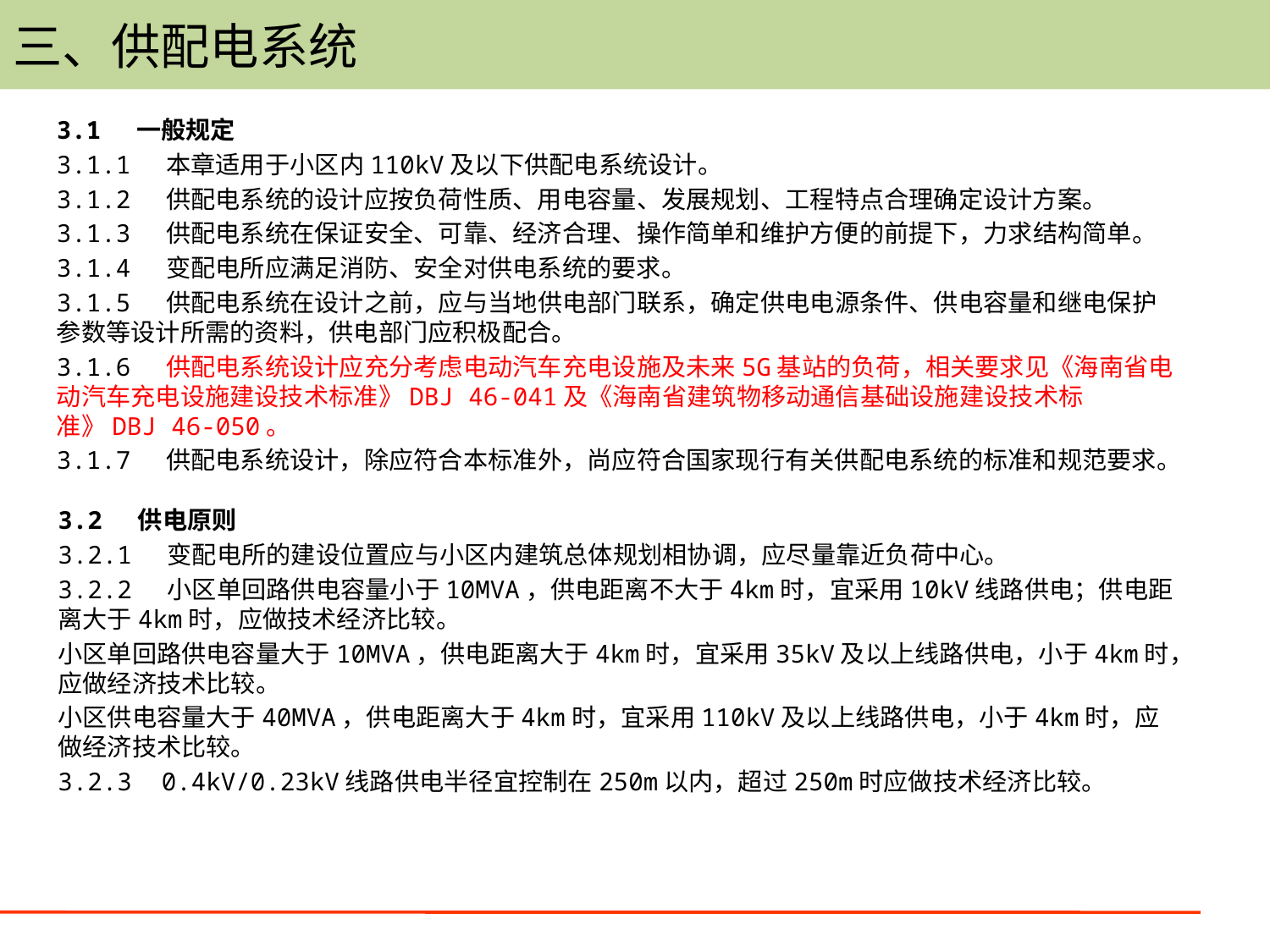

# 三、供配电系统
3.1  一般规定
3.1.1  本章适用于小区内110kV及以下供配电系统设计。
3.1.2  供配电系统的设计应按负荷性质、用电容量、发展规划、工程特点合理确定设计方案。
3.1.3  供配电系统在保证安全、可靠、经济合理、操作简单和维护方便的前提下，力求结构简单。
3.1.4  变配电所应满足消防、安全对供电系统的要求。
3.1.5  供配电系统在设计之前，应与当地供电部门联系，确定供电电源条件、供电容量和继电保护参数等设计所需的资料，供电部门应积极配合。
3.1.6  供配电系统设计应充分考虑电动汽车充电设施及未来5G基站的负荷，相关要求见《海南省电动汽车充电设施建设技术标准》DBJ 46-041及《海南省建筑物移动通信基础设施建设技术标准》DBJ 46-050。
3.1.7  供配电系统设计，除应符合本标准外，尚应符合国家现行有关供配电系统的标准和规范要求。
3.2  供电原则
3.2.1  变配电所的建设位置应与小区内建筑总体规划相协调，应尽量靠近负荷中心。
3.2.2  小区单回路供电容量小于10MVA，供电距离不大于4km时，宜采用10kV线路供电；供电距离大于4km时，应做技术经济比较。
小区单回路供电容量大于10MVA，供电距离大于4km时，宜采用35kV及以上线路供电，小于4km时，应做经济技术比较。
小区供电容量大于40MVA，供电距离大于4km时，宜采用110kV及以上线路供电，小于4km时，应做经济技术比较。
3.2.3  0.4kV/0.23kV线路供电半径宜控制在250m以内，超过250m时应做技术经济比较。